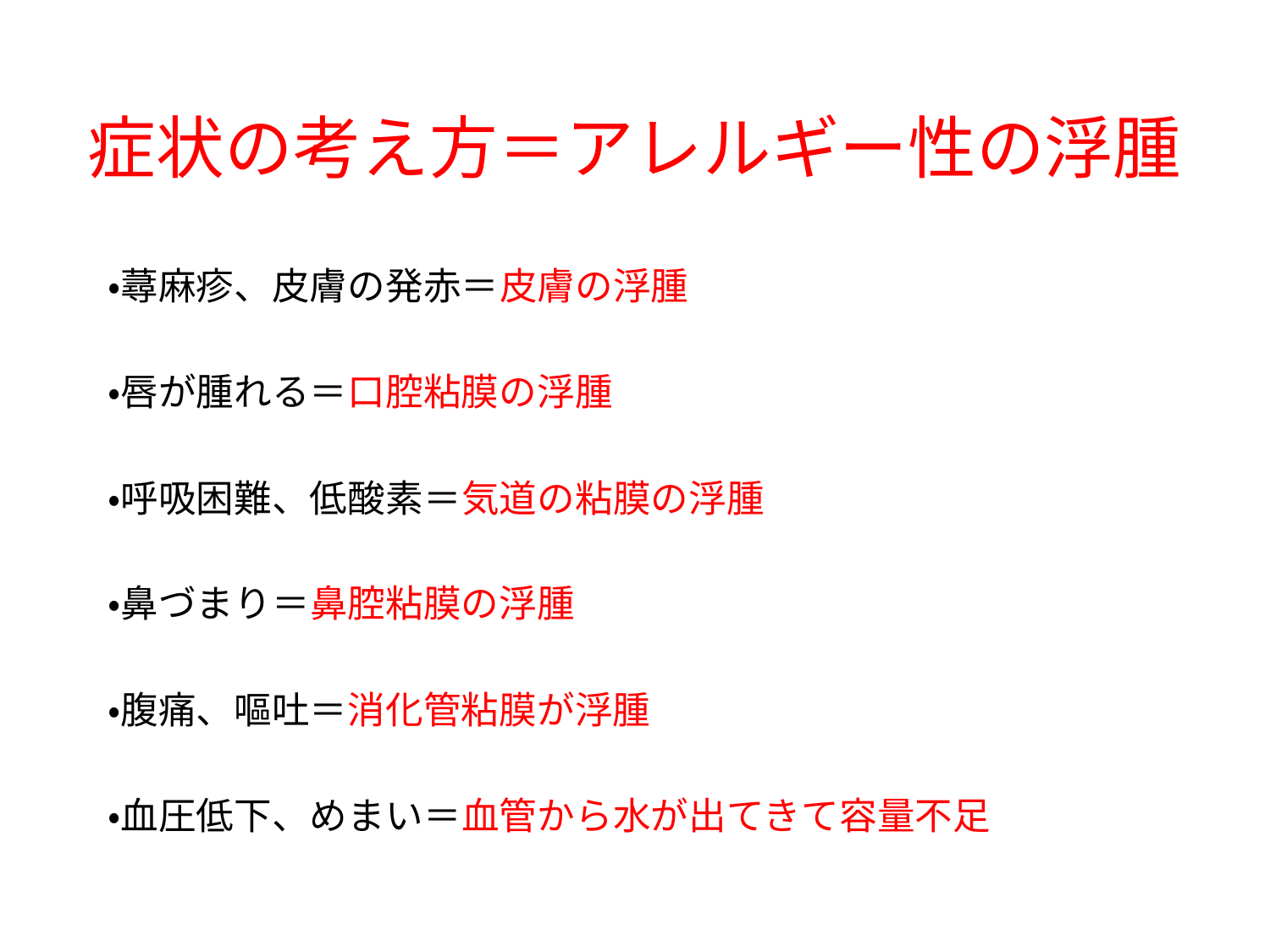

# 症状の考え方＝アレルギー性の浮腫
・蕁麻疹、皮膚の発赤＝皮膚の浮腫

・唇が腫れる＝口腔粘膜の浮腫

・呼吸困難、低酸素＝気道の粘膜の浮腫

・鼻づまり＝鼻腔粘膜の浮腫

・腹痛、嘔吐＝消化管粘膜が浮腫

・血圧低下、めまい＝血管から水が出てきて容量不足